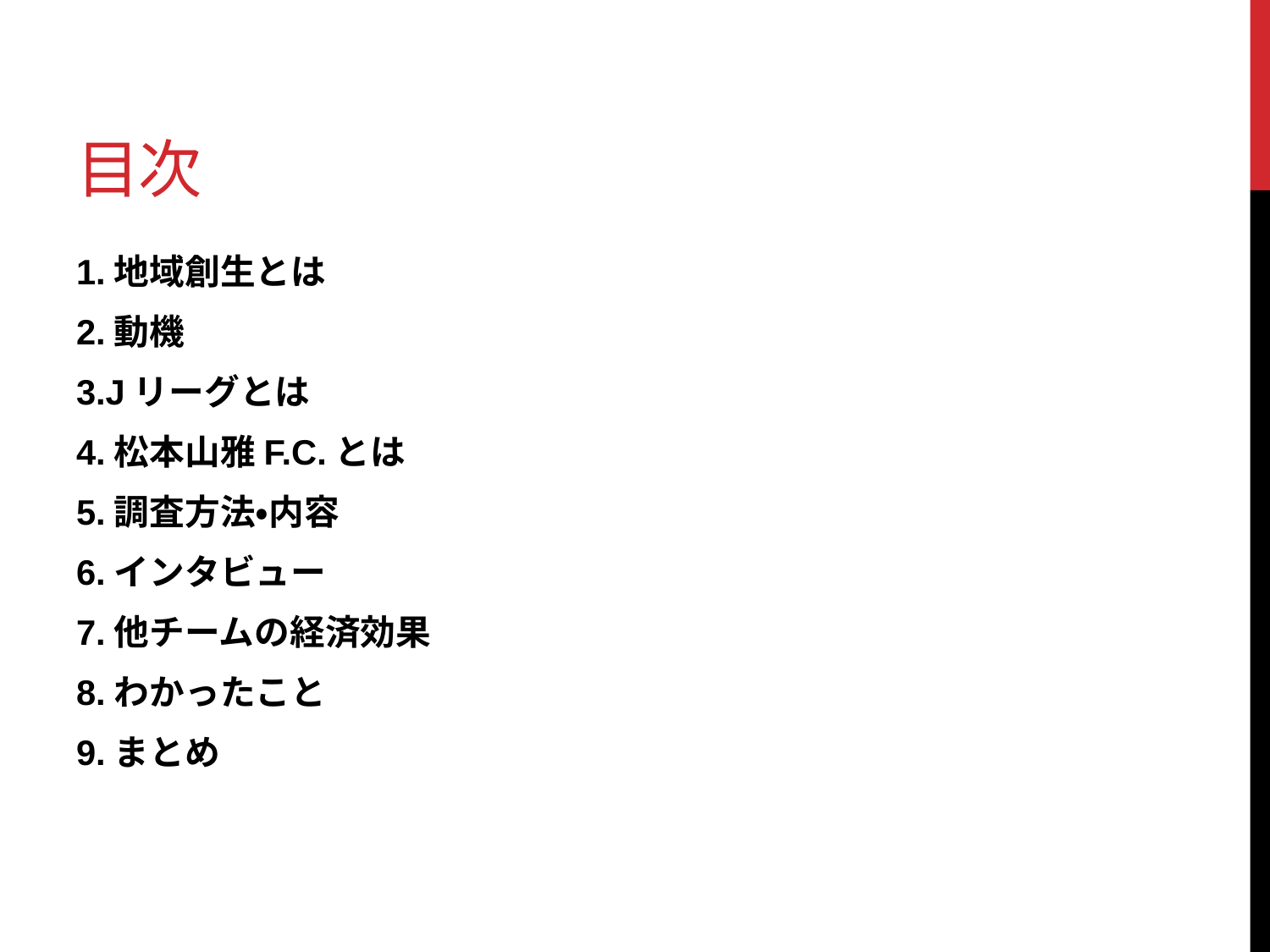

# 目次
1.地域創生とは
2.動機
3.Jリーグとは
4.松本山雅F.C.とは
5.調査方法・内容
6.インタビュー
7.他チームの経済効果
8.わかったこと
9.まとめ